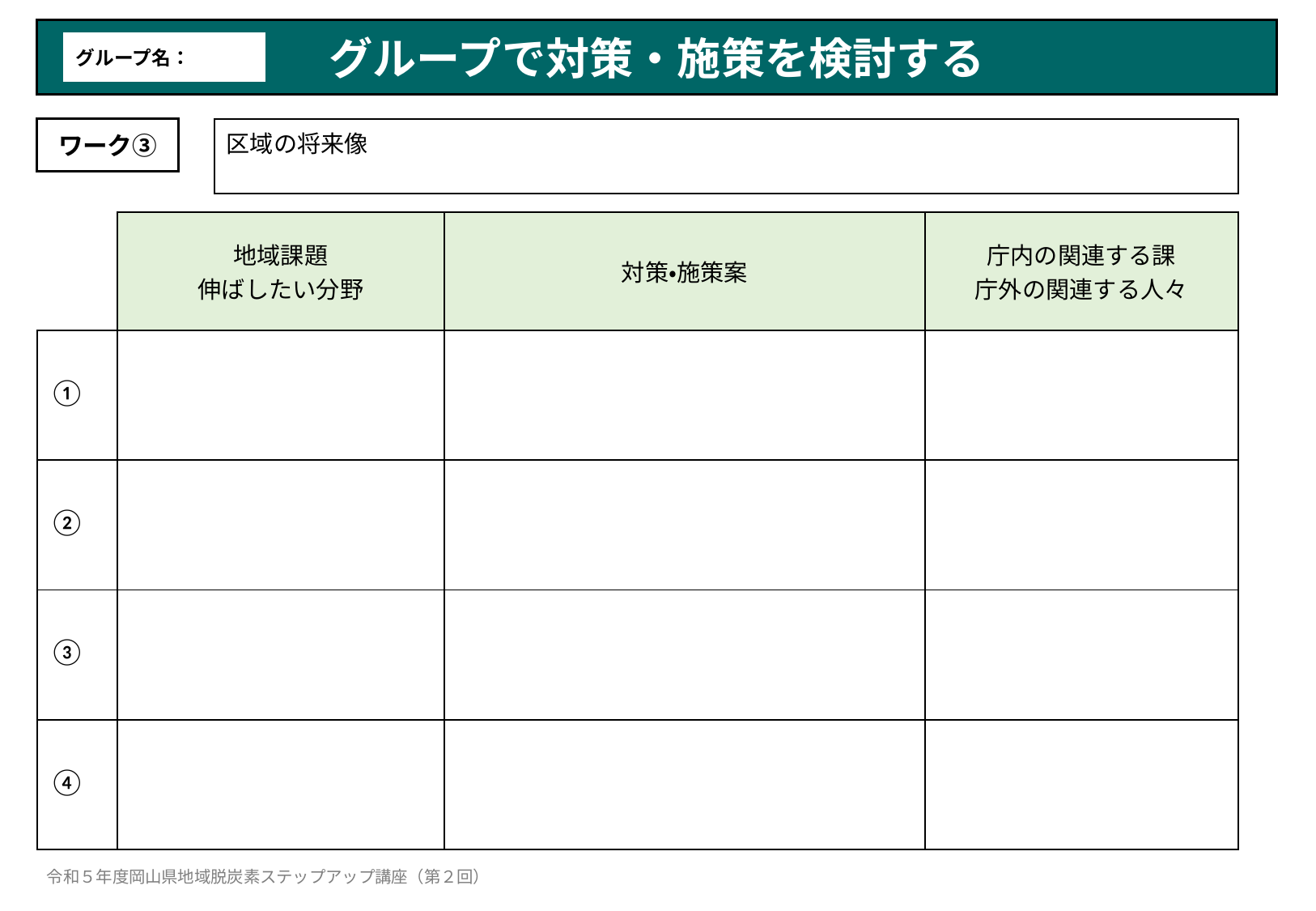

グループで対策・施策を検討する
グループ名：
ワーク③
| 区域の将来像 |
| --- |
|  | 地域課題 伸ばしたい分野 | 対策・施策案 | 庁内の関連する課 庁外の関連する人々 |
| --- | --- | --- | --- |
| ① |  |  |  |
| ② |  |  |  |
| ③ |  |  |  |
| ④ |  |  |  |
令和５年度岡山県地域脱炭素ステップアップ講座（第２回）